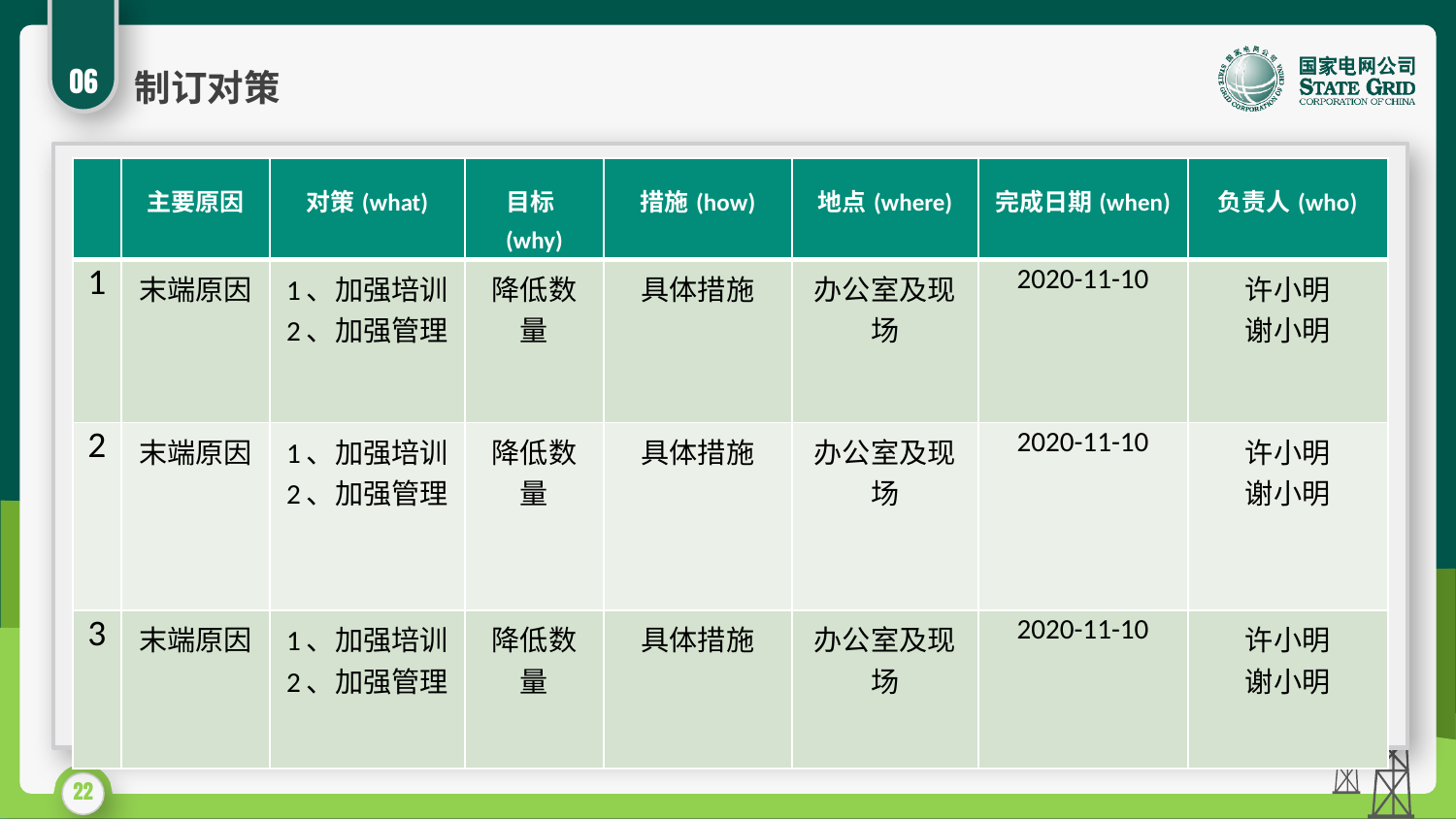

06
制订对策

|  | 主要原因 | 对策(what) | 目标(why) | 措施(how) | 地点(where) | 完成日期(when) | 负责人(who) |
| --- | --- | --- | --- | --- | --- | --- | --- |
| 1 | 末端原因 | 1、加强培训 2、加强管理 | 降低数量 | 具体措施 | 办公室及现场 | 2020-11-10 | 许小明 谢小明 |
| 2 | 末端原因 | 1、加强培训 2、加强管理 | 降低数量 | 具体措施 | 办公室及现场 | 2020-11-10 | 许小明 谢小明 |
| 3 | 末端原因 | 1、加强培训 2、加强管理 | 降低数量 | 具体措施 | 办公室及现场 | 2020-11-10 | 许小明 谢小明 |
22